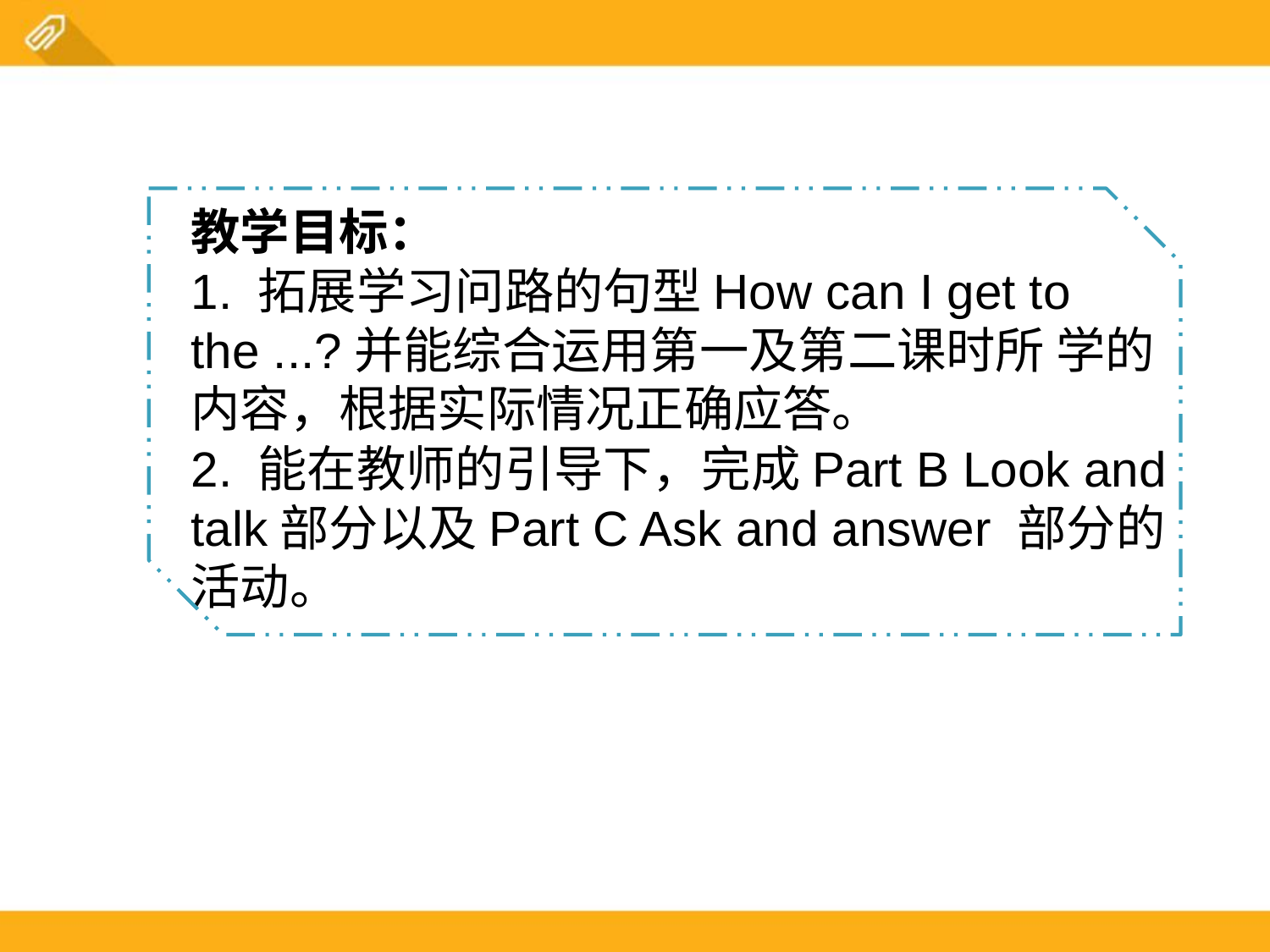

教学目标：
1. 拓展学习问路的句型How can I get to the ...?并能综合运用第一及第二课时所 学的内容，根据实际情况正确应答。
2. 能在教师的引导下，完成Part B Look and talk部分以及Part C Ask and answer 部分的活动。